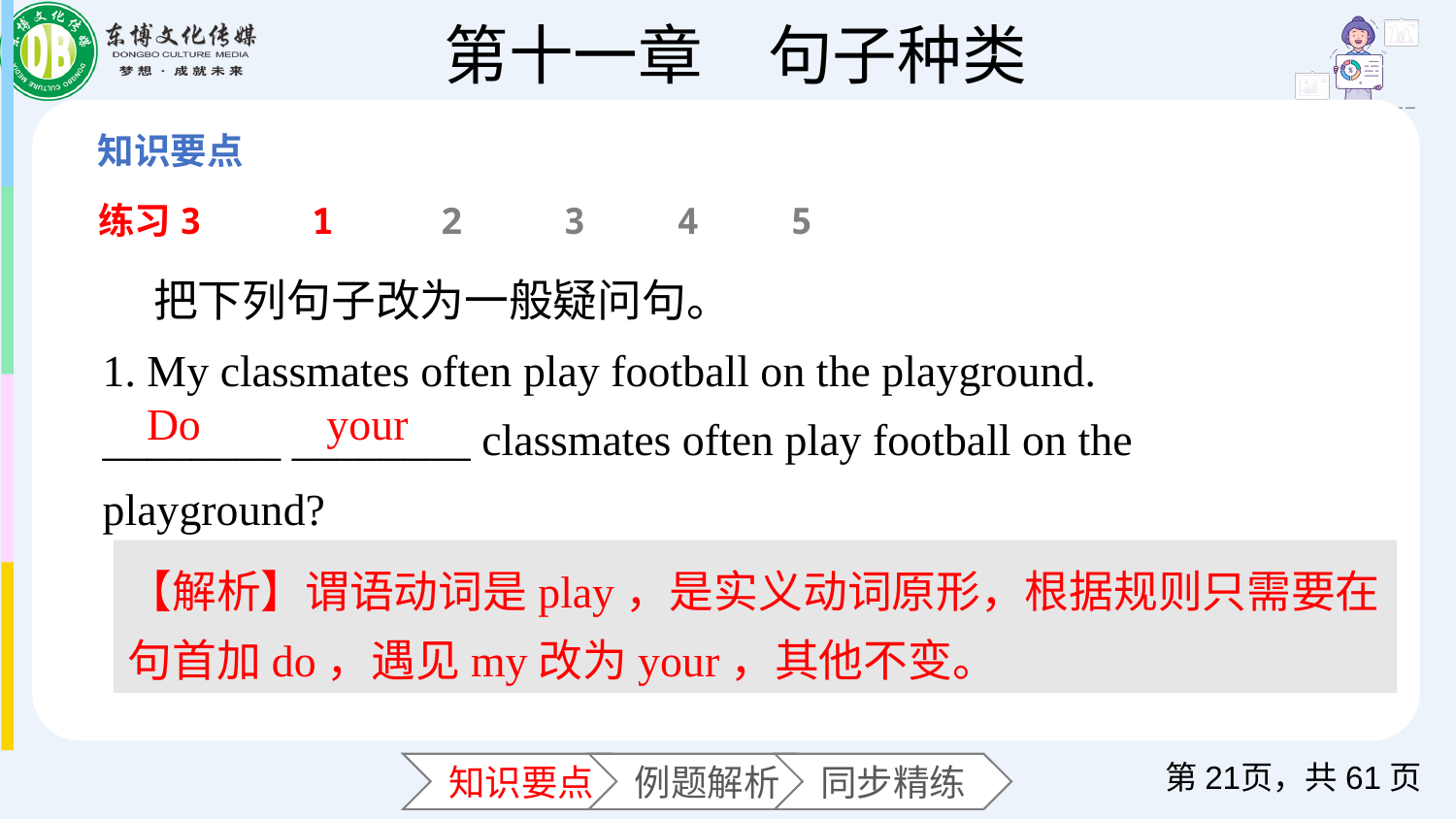

练习3
1
2
3
4
5
    把下列句子改为一般疑问句。
1. My classmates often play football on the playground.
________ ________ classmates often play football on the playground?
Do
your
【解析】谓语动词是play，是实义动词原形，根据规则只需要在句首加do，遇见my改为your，其他不变。